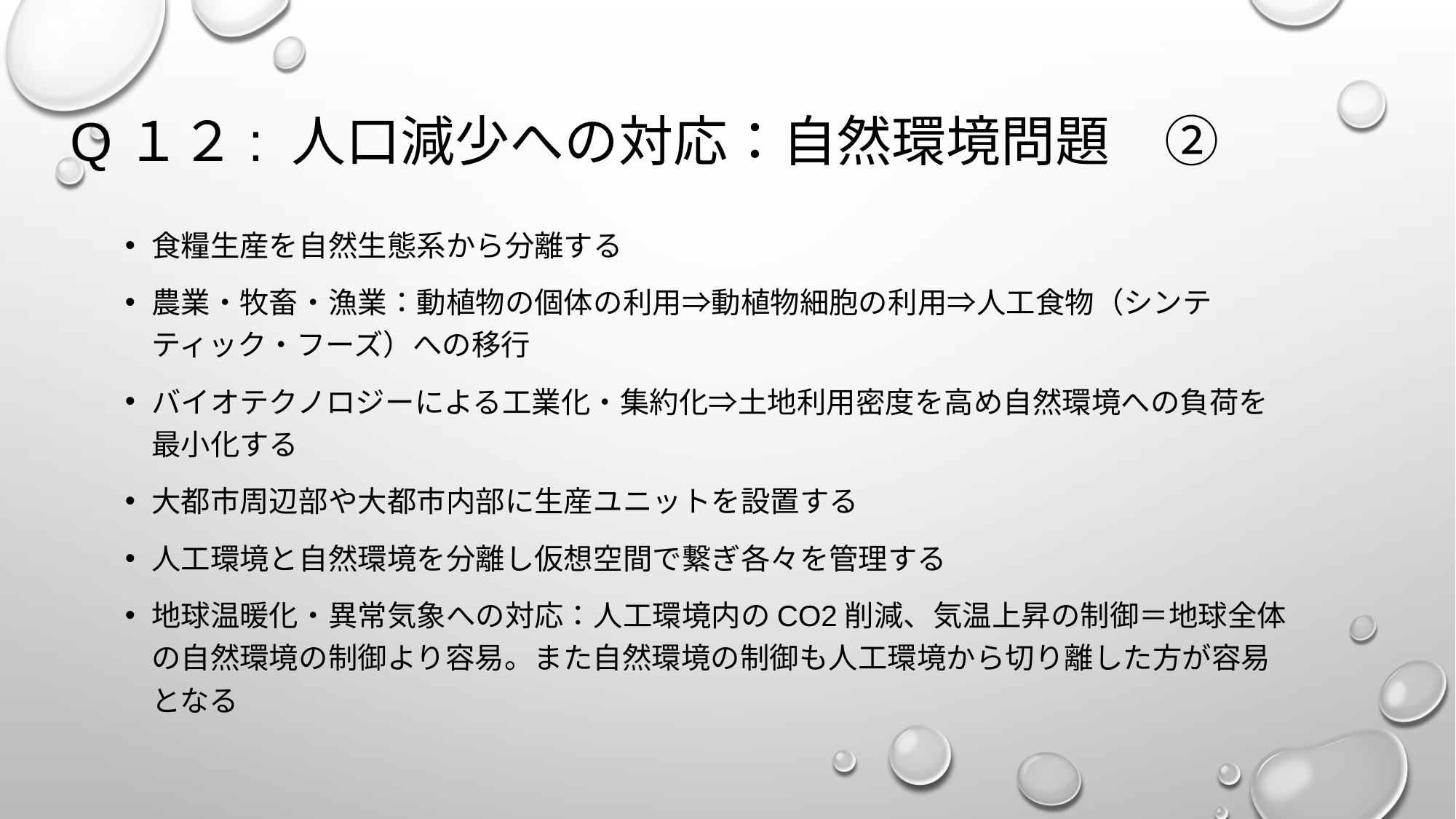

# Q１２: 人口減少への対応：自然環境問題　②
食糧生産を自然生態系から分離する
農業・牧畜・漁業：動植物の個体の利用⇒動植物細胞の利用⇒人工食物（シンテティック・フーズ）への移行
バイオテクノロジーによる工業化・集約化⇒土地利用密度を高め自然環境への負荷を最小化する
大都市周辺部や大都市内部に生産ユニットを設置する
人工環境と自然環境を分離し仮想空間で繋ぎ各々を管理する
地球温暖化・異常気象への対応：人工環境内のCO2削減、気温上昇の制御＝地球全体の自然環境の制御より容易。また自然環境の制御も人工環境から切り離した方が容易となる